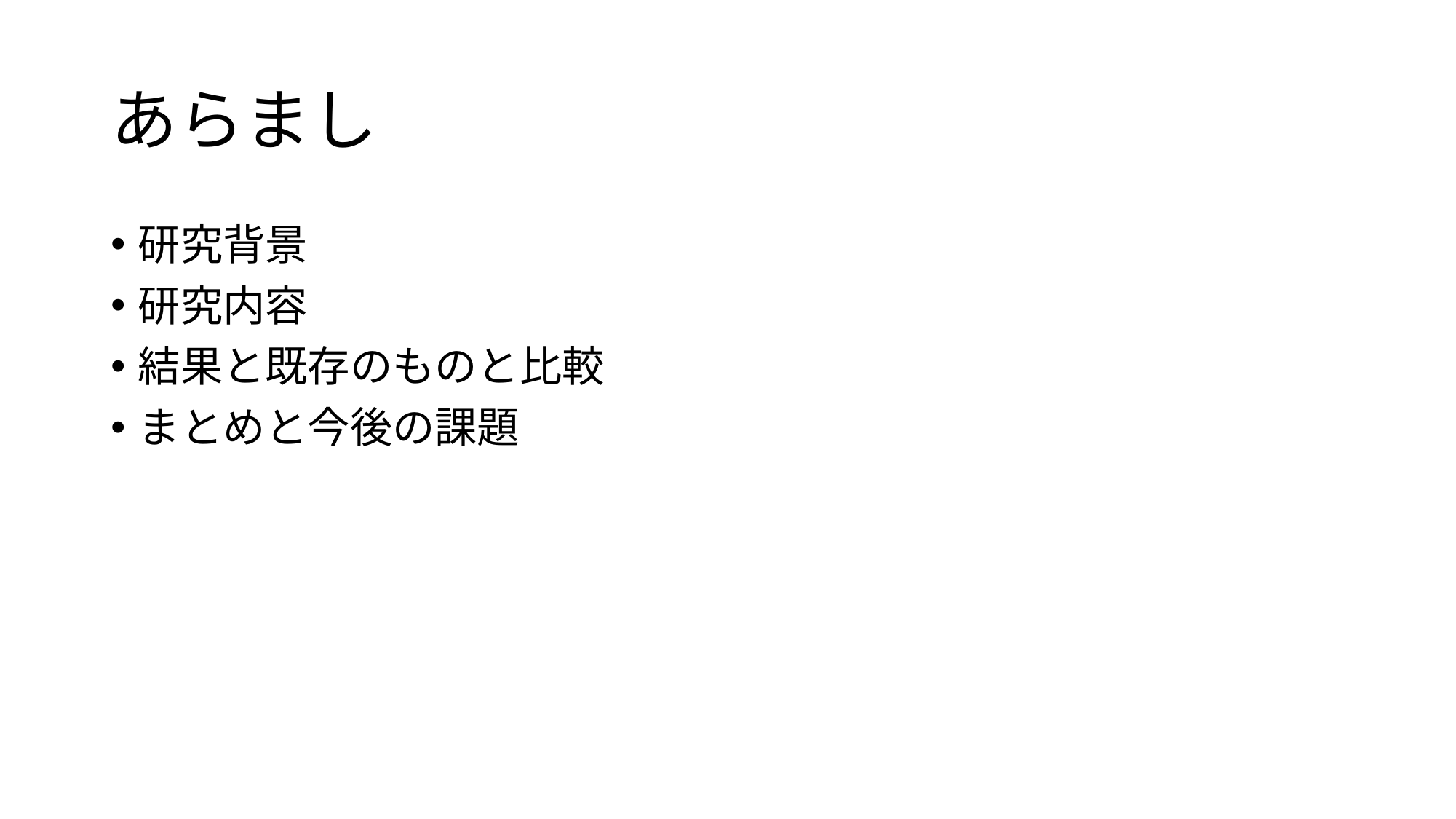

# あらまし
研究背景
研究内容
結果と既存のものと比較
まとめと今後の課題